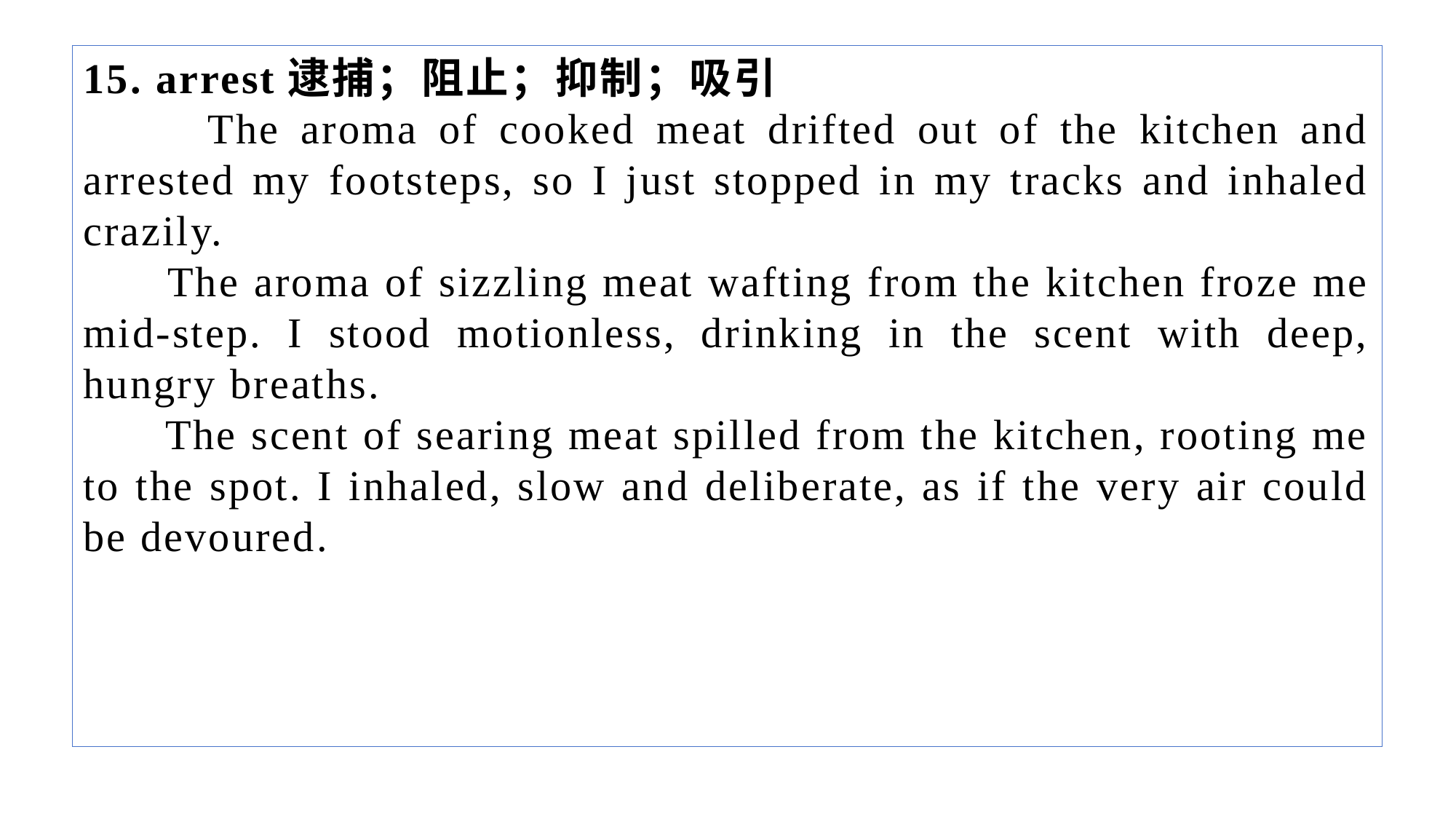

15. arrest逮捕；阻止；抑制；吸引
      The aroma of cooked meat drifted out of the kitchen and arrested my footsteps, so I just stopped in my tracks and inhaled crazily.
      The aroma of sizzling meat wafting from the kitchen froze me mid-step. I stood motionless, drinking in the scent with deep, hungry breaths.
      The scent of searing meat spilled from the kitchen, rooting me to the spot. I inhaled, slow and deliberate, as if the very air could be devoured.